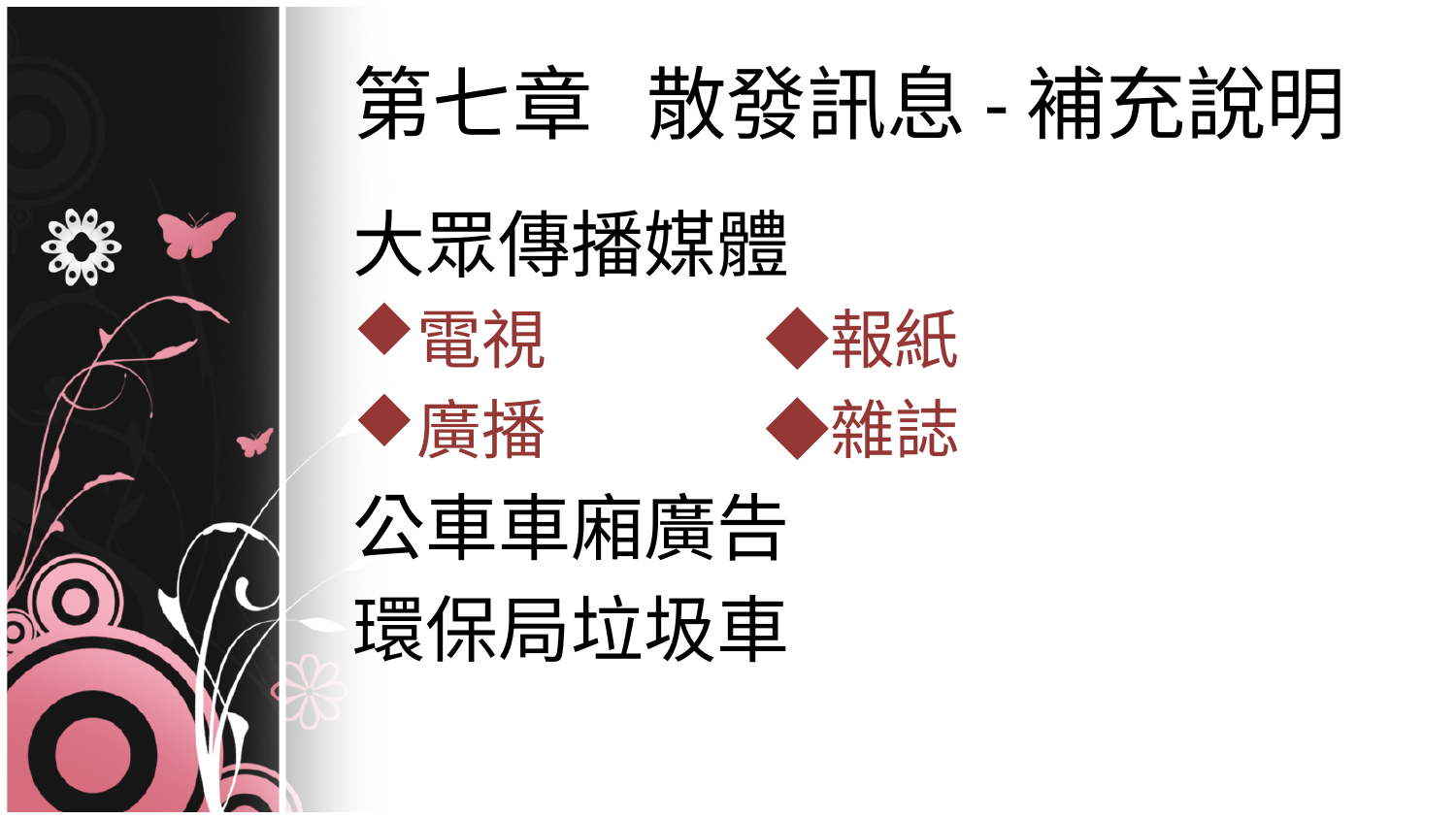

# 第七章   散發訊息-補充說明
大眾傳播媒體
電視               ◆報紙
廣播               ◆雜誌
公車車廂廣告
環保局垃圾車